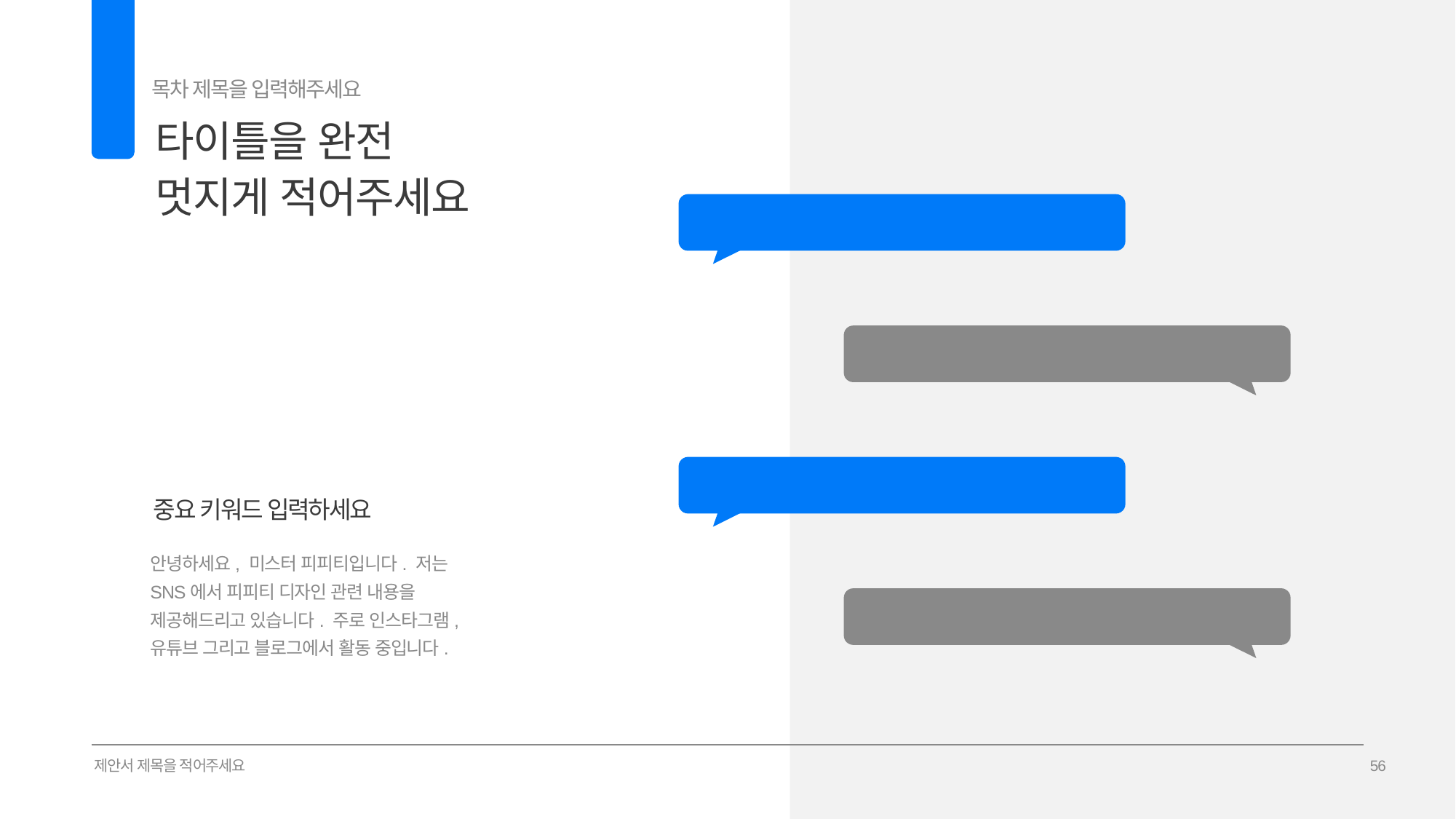

목차 제목을 입력해주세요
타이틀을 완전
멋지게 적어주세요
02

말풍선에 적을 내용을 고민해서 잘 적어주세요

말풍선에 적을 내용을 고민해서 잘 적어주세요

말풍선에 적을 내용을 고민해서 잘 적어주세요
중요 키워드 입력하세요
안녕하세요, 미스터 피피티입니다. 저는 SNS에서 피피티 디자인 관련 내용을 제공해드리고 있습니다. 주로 인스타그램, 유튜브 그리고 블로그에서 활동 중입니다.

말풍선에 적을 내용을 고민해서 잘 적어주세요
제안서 제목을 적어주세요
56